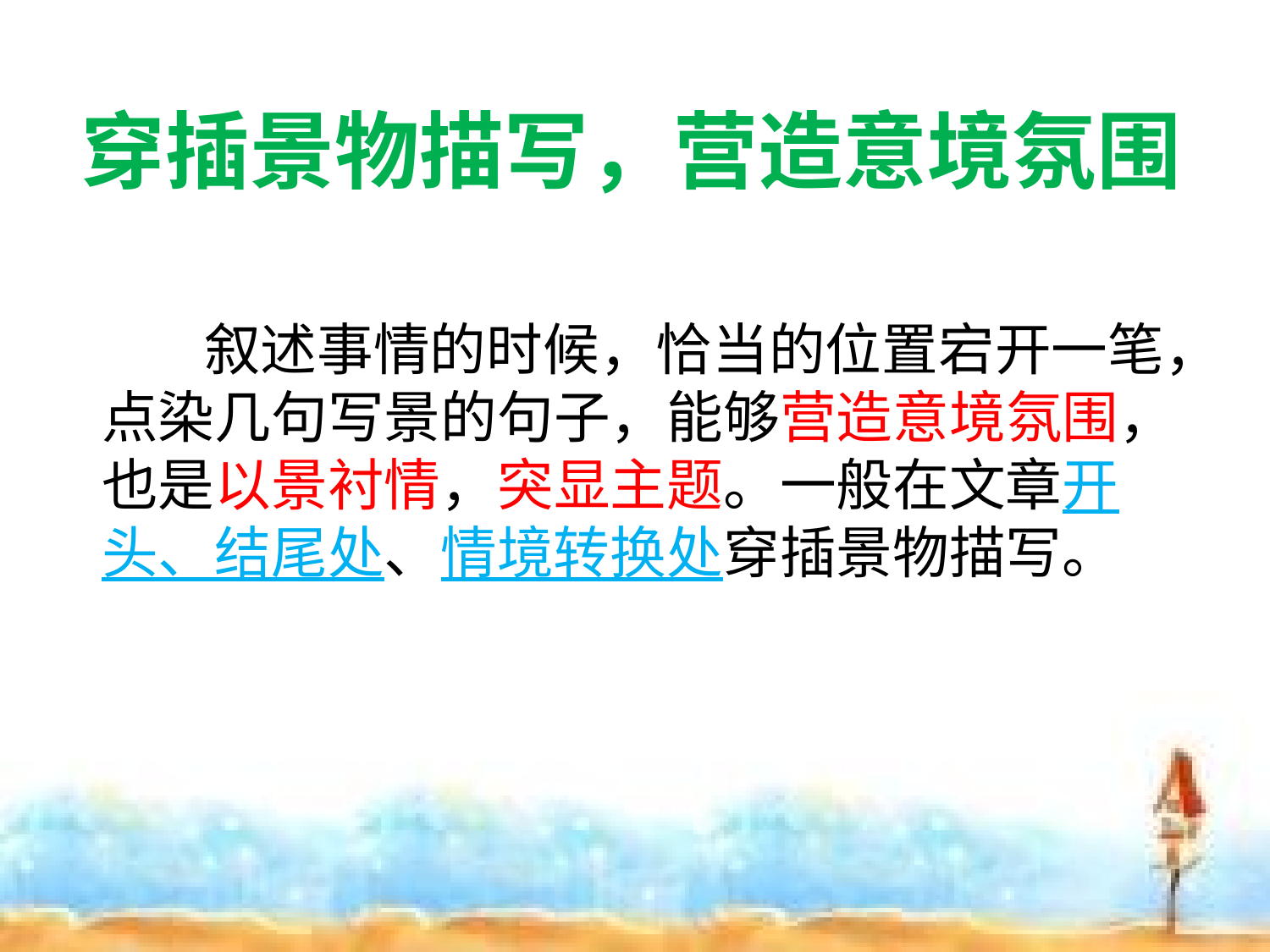

# 穿插景物描写，营造意境氛围
       叙述事情的时候，恰当的位置宕开一笔，点染几句写景的句子，能够营造意境氛围，也是以景衬情，突显主题。一般在文章开头、结尾处、情境转换处穿插景物描写。